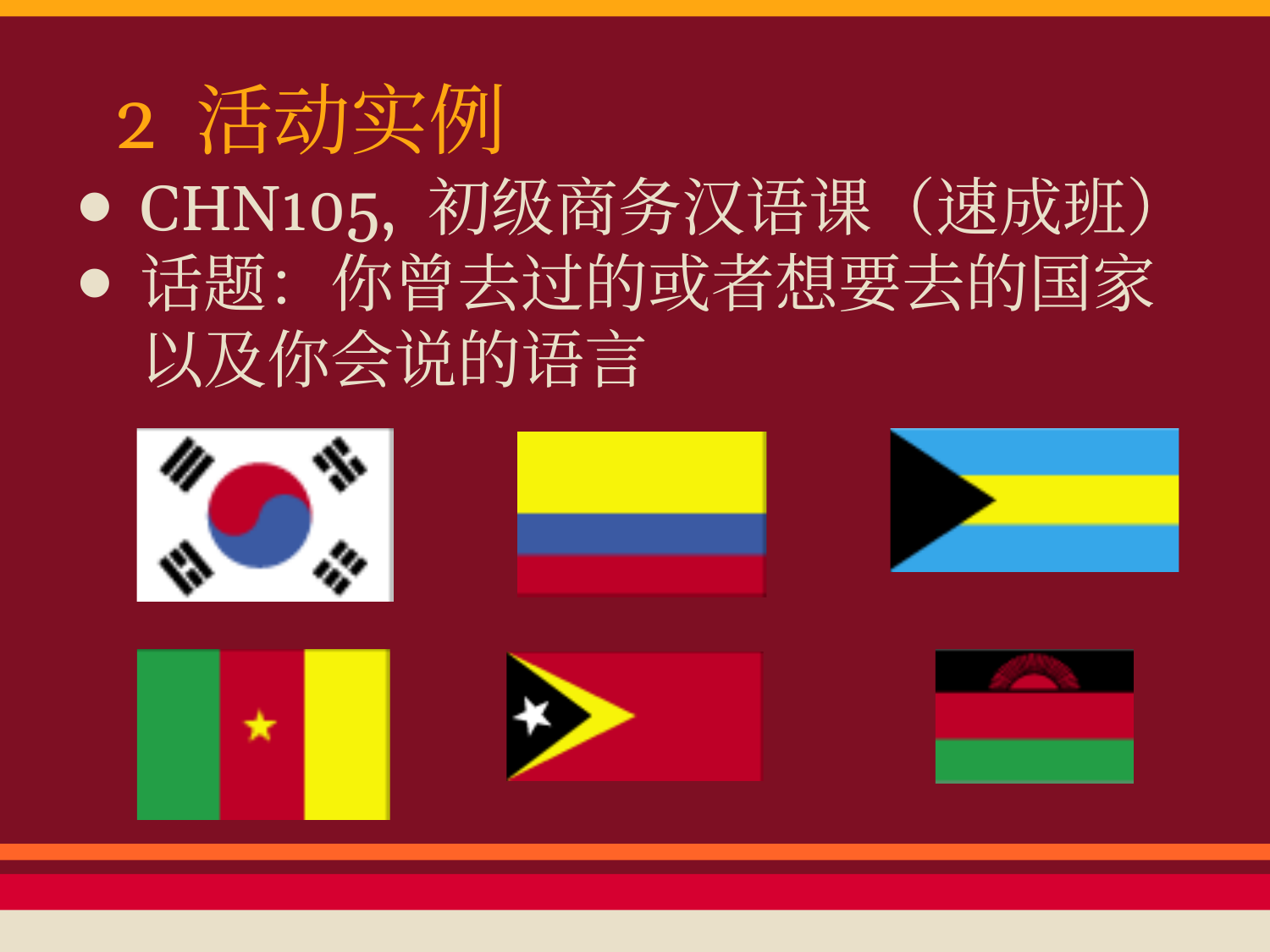

# 2 活动实例
CHN105, 初级商务汉语课（速成班）
话题：你曾去过的或者想要去的国家以及你会说的语言